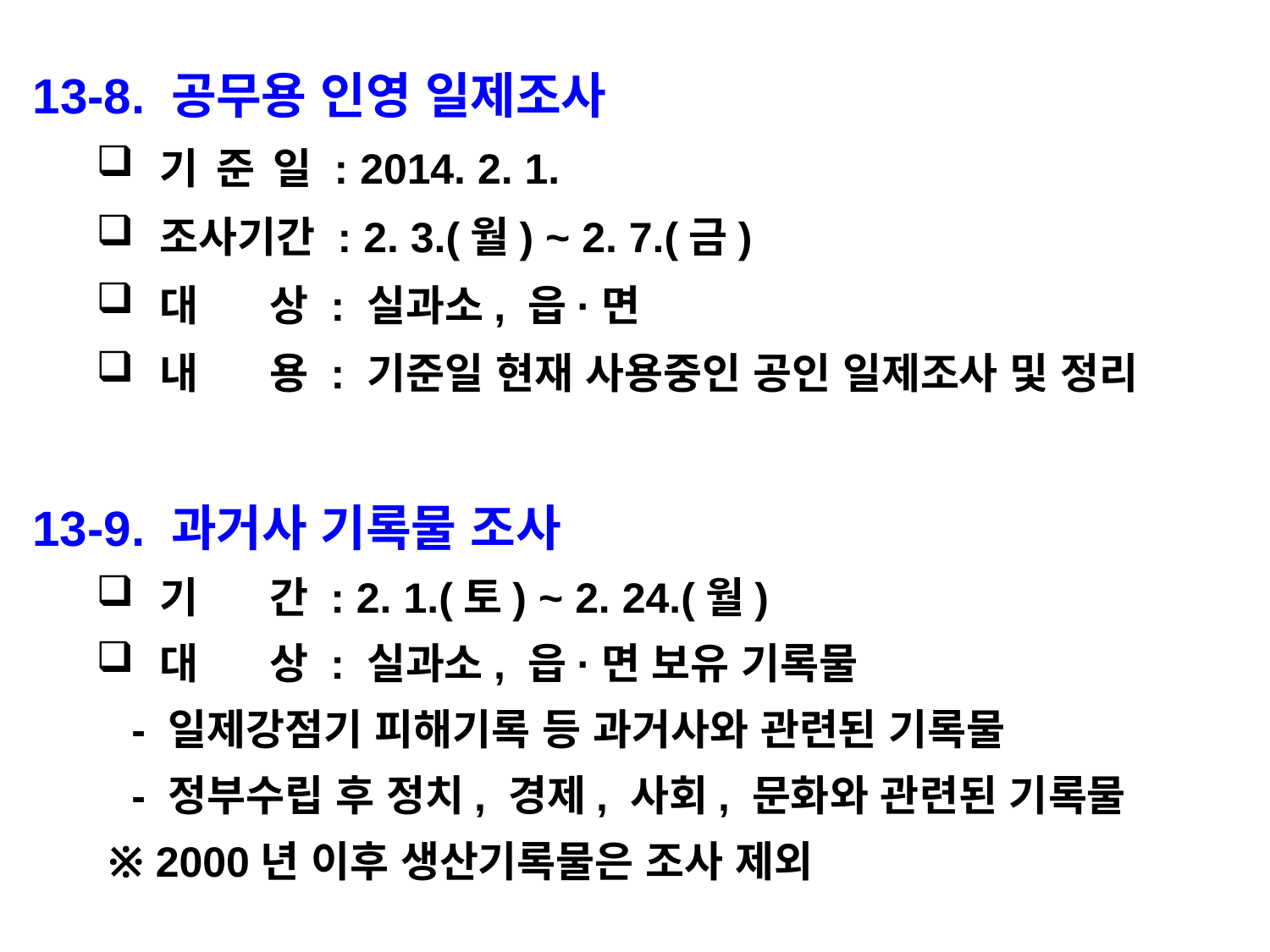

13-8. 공무용 인영 일제조사
기  준  일 : 2014. 2. 1.
조사기간 : 2. 3.(월) ~ 2. 7.(금)
대      상 : 실과소, 읍·면
내      용 : 기준일 현재 사용중인 공인 일제조사 및 정리
13-9. 과거사 기록물 조사
기      간 : 2. 1.(토) ~ 2. 24.(월)
대      상 : 실과소, 읍·면 보유 기록물
   - 일제강점기 피해기록 등 과거사와 관련된 기록물
   - 정부수립 후 정치, 경제, 사회, 문화와 관련된 기록물
 ※ 2000년 이후 생산기록물은 조사 제외